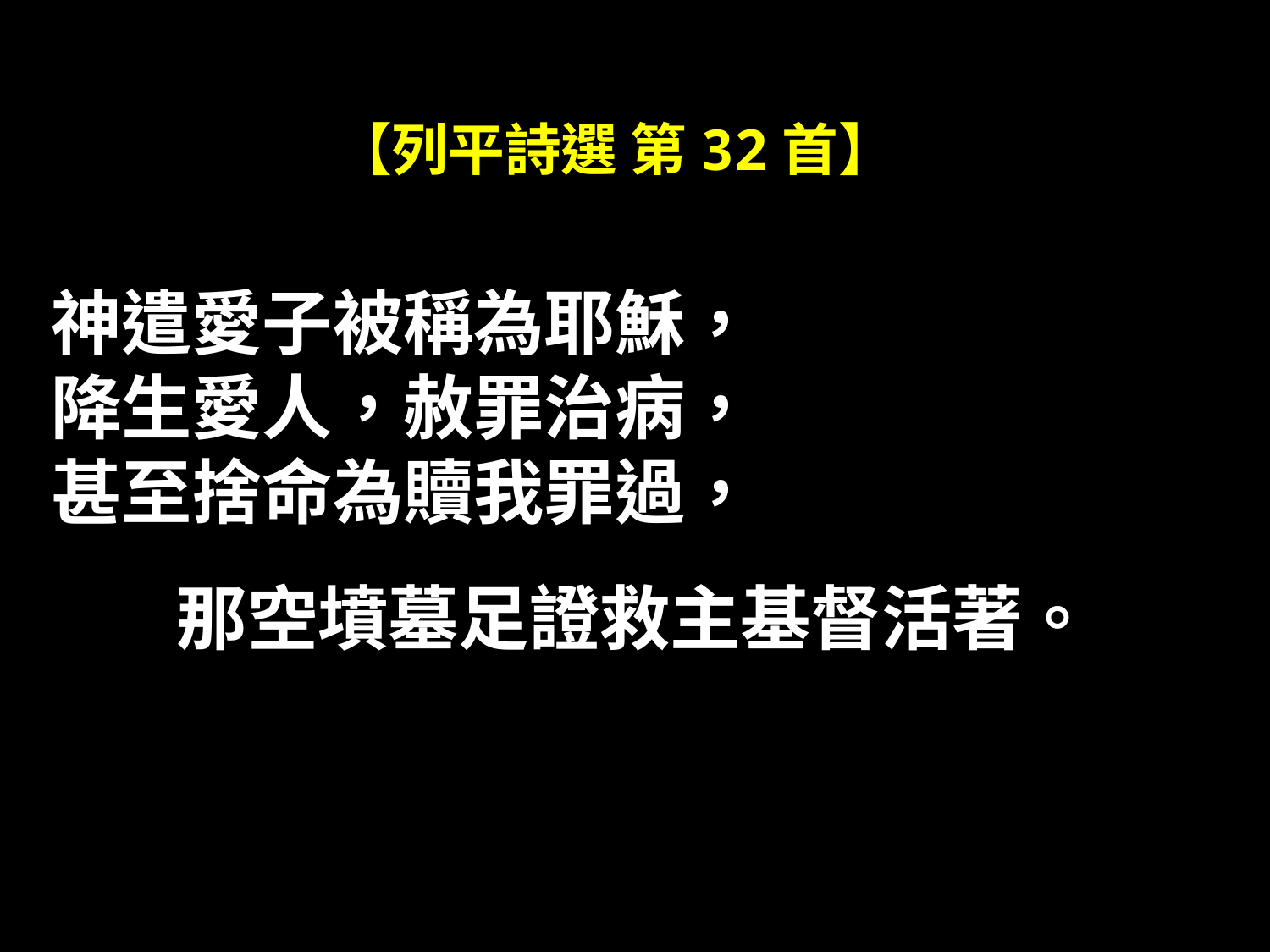

# 【列平詩選 第32首】
神遣愛子被稱為耶穌，
降生愛人，赦罪治病，
甚至捨命為贖我罪過，
那空墳墓足證救主基督活著。